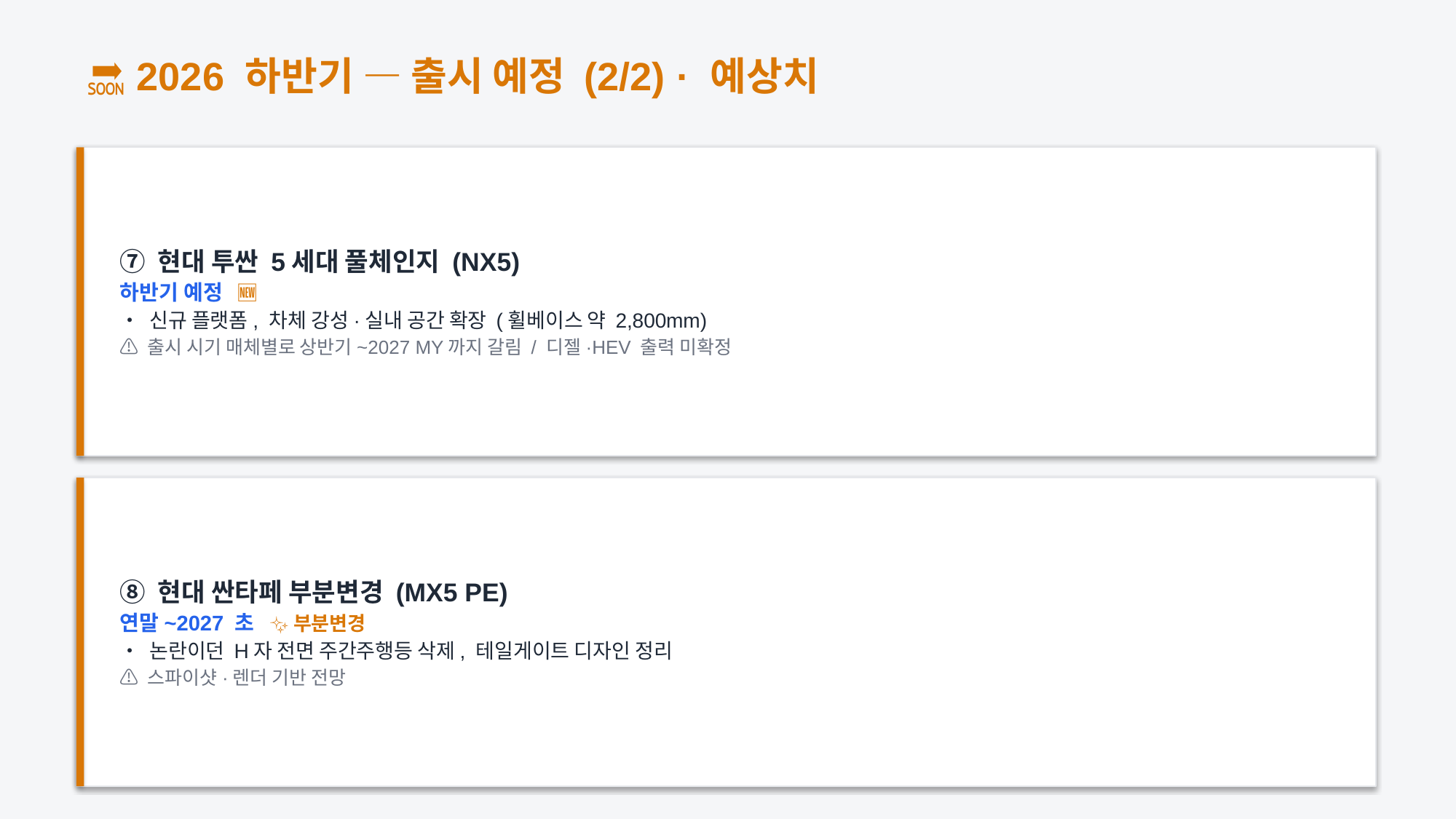

🔜 2026 하반기 — 출시 예정 (2/2) · 예상치

⑦ 현대 투싼 5세대 풀체인지 (NX5)
하반기 예정   🆕
• 신규 플랫폼, 차체 강성·실내 공간 확장 (휠베이스 약 2,800mm)
⚠️ 출시 시기 매체별로 상반기~2027 MY까지 갈림 / 디젤·HEV 출력 미확정

⑧ 현대 싼타페 부분변경 (MX5 PE)
연말~2027 초   ✨ 부분변경
• 논란이던 H자 전면 주간주행등 삭제, 테일게이트 디자인 정리
⚠️ 스파이샷·렌더 기반 전망